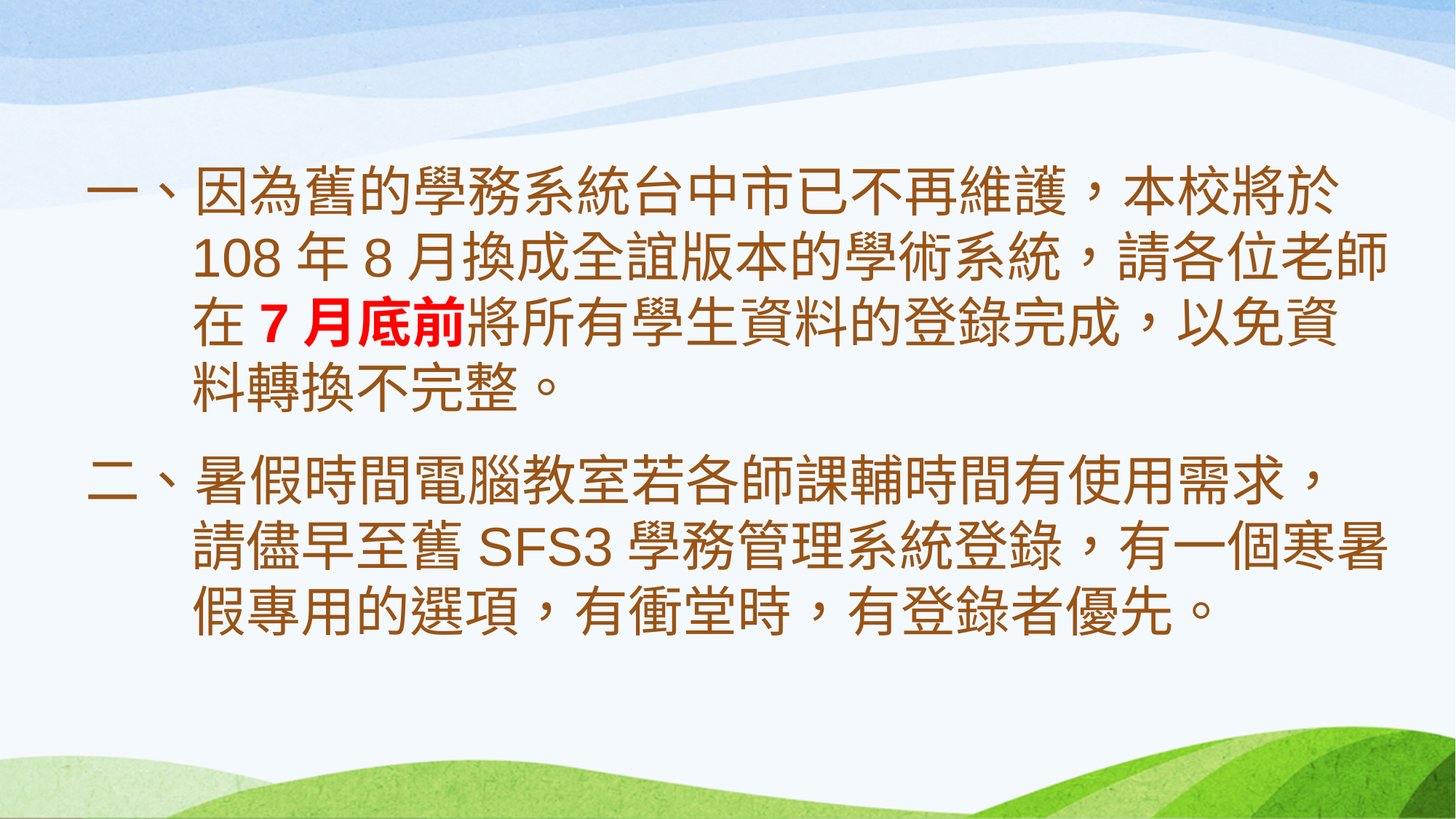

一、因為舊的學務系統台中市已不再維護，本校將於108年8月換成全誼版本的學術系統，請各位老師在7月底前將所有學生資料的登錄完成，以免資料轉換不完整。
二、暑假時間電腦教室若各師課輔時間有使用需求，請儘早至舊SFS3學務管理系統登錄，有一個寒暑假專用的選項，有衝堂時，有登錄者優先。